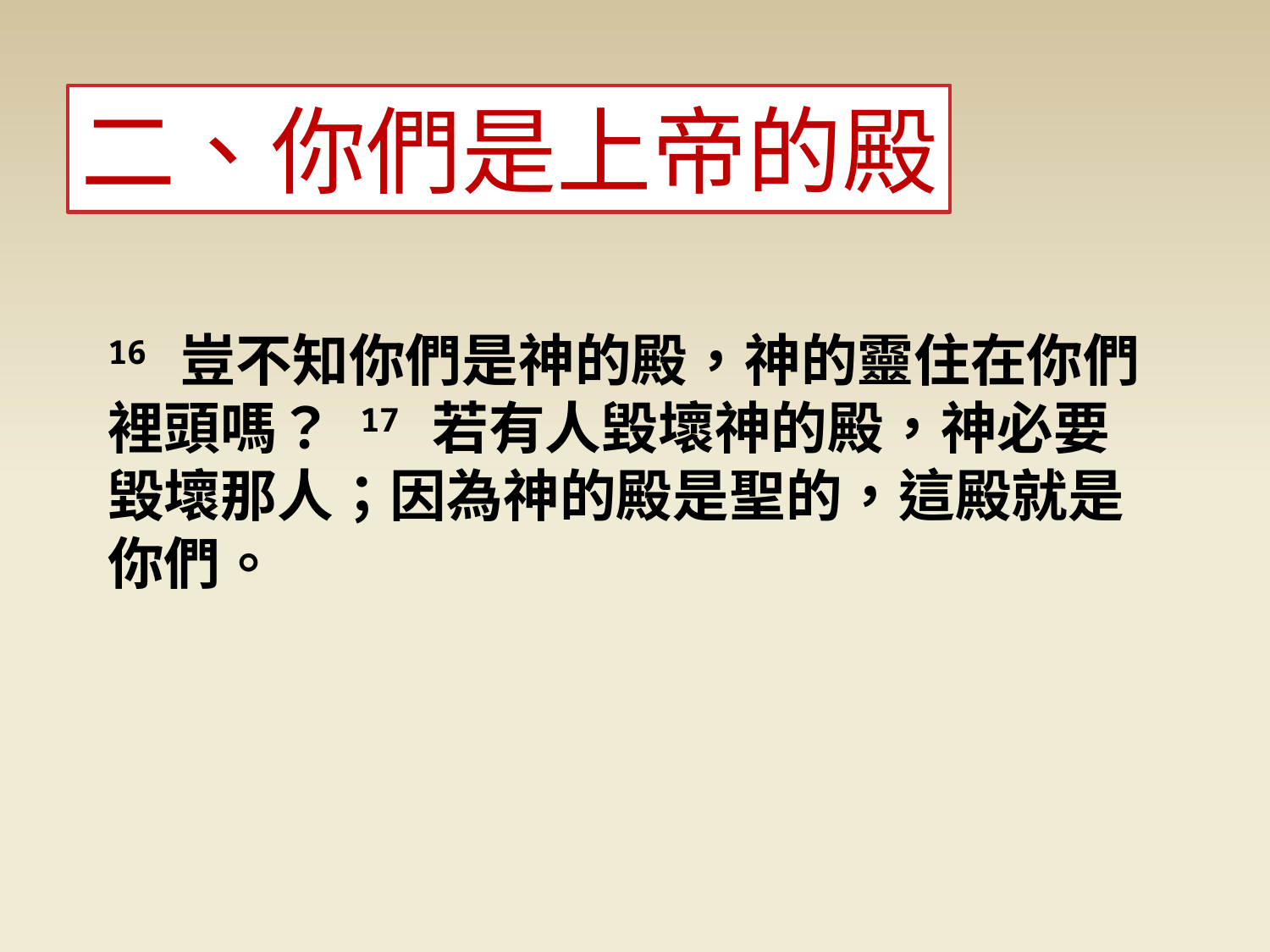

二、你們是上帝的殿
16 豈不知你們是神的殿，神的靈住在你們裡頭嗎？ 17 若有人毀壞神的殿，神必要毀壞那人；因為神的殿是聖的，這殿就是你們。